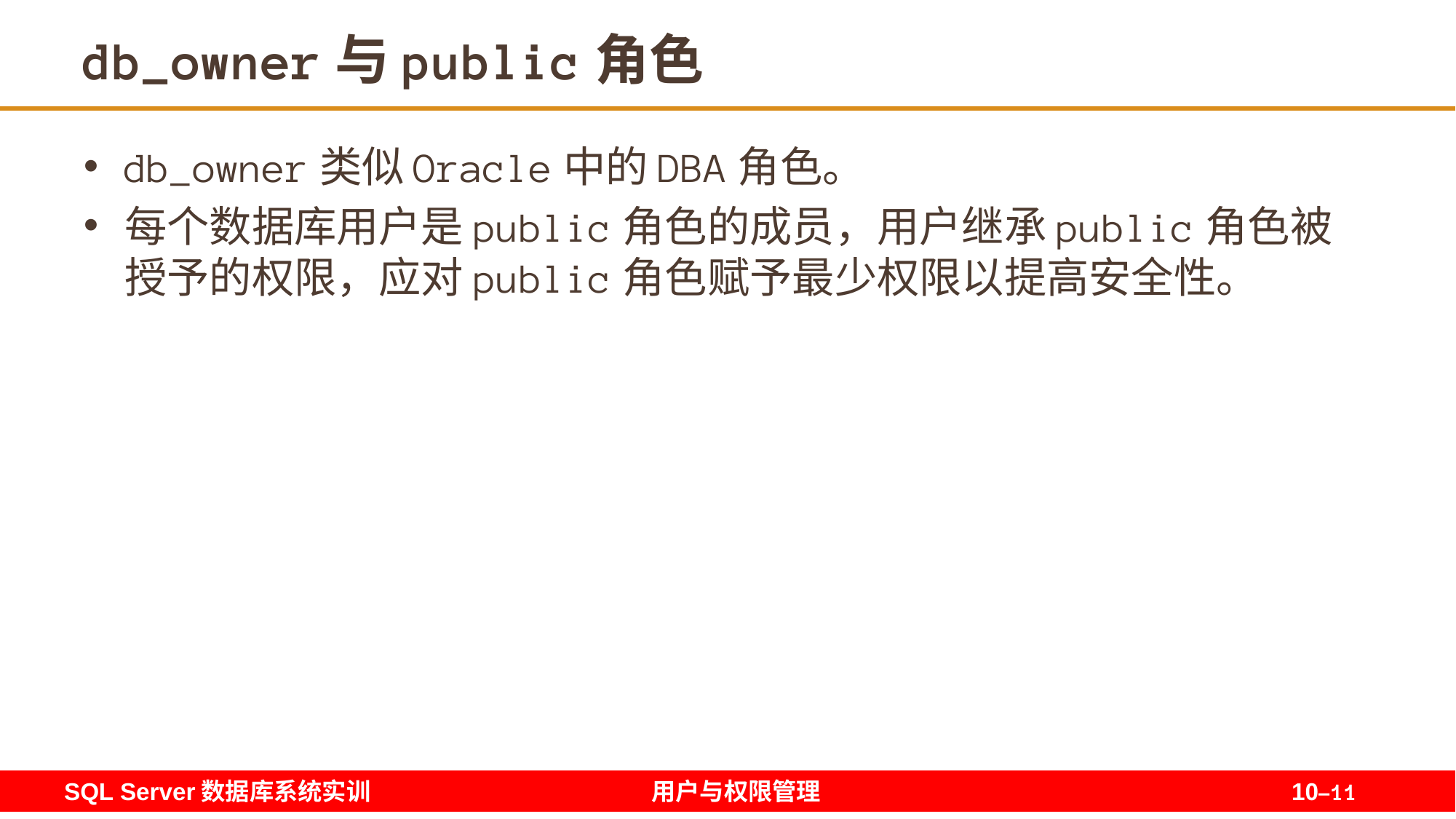

11
# db_owner与public角色
db_owner类似Oracle中的DBA角色。
每个数据库用户是public角色的成员，用户继承public角色被授予的权限，应对public角色赋予最少权限以提高安全性。